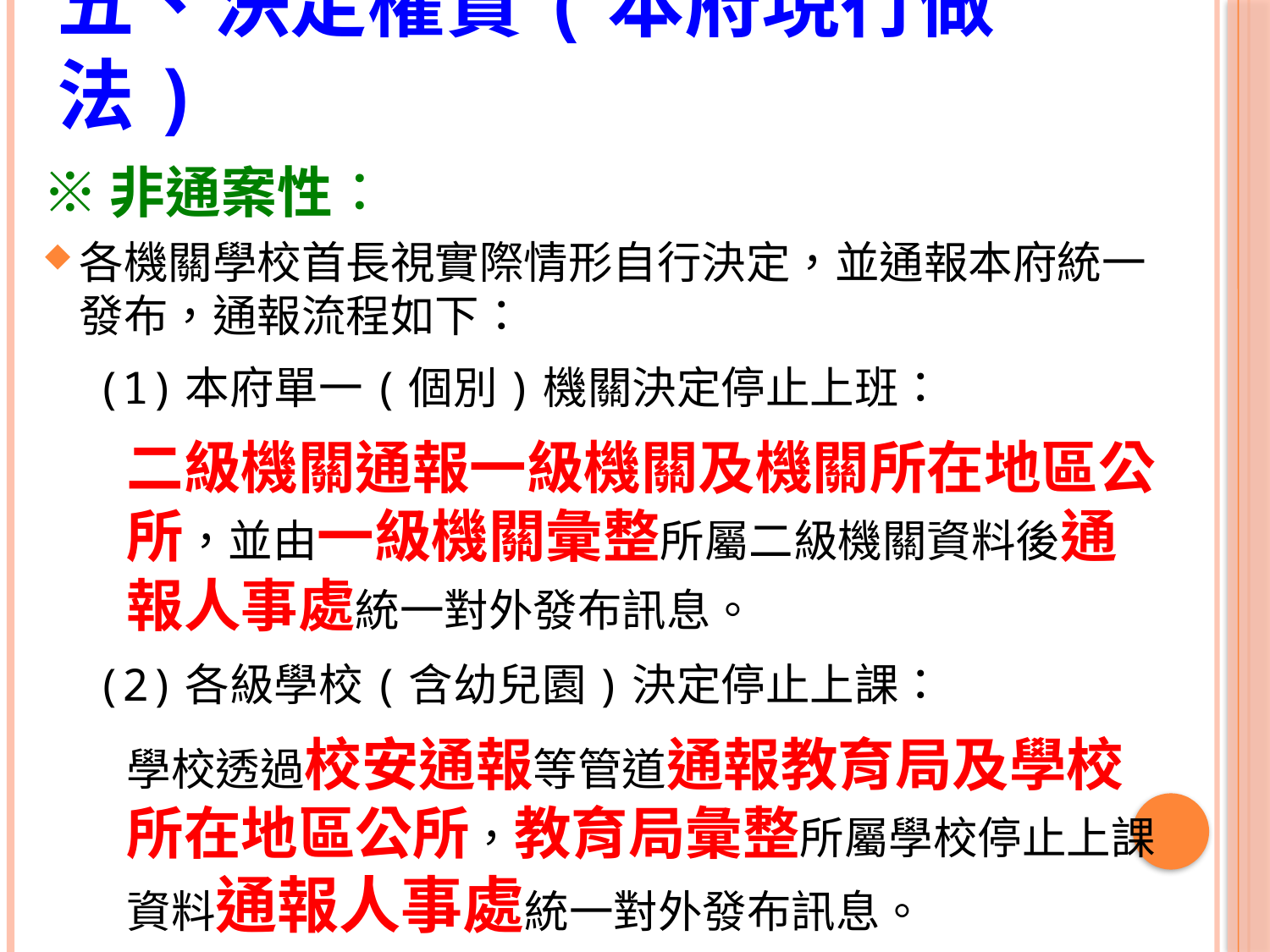

# 五、決定權責(本府現行做法)
※非通案性：
各機關學校首長視實際情形自行決定，並通報本府統一發布，通報流程如下：
  (1)本府單一(個別)機關決定停止上班：
二級機關通報一級機關及機關所在地區公所，並由一級機關彙整所屬二級機關資料後通報人事處統一對外發布訊息。
  (2)各級學校(含幼兒園)決定停止上課：
學校透過校安通報等管道通報教育局及學校所在地區公所，教育局彙整所屬學校停止上課資料通報人事處統一對外發布訊息。